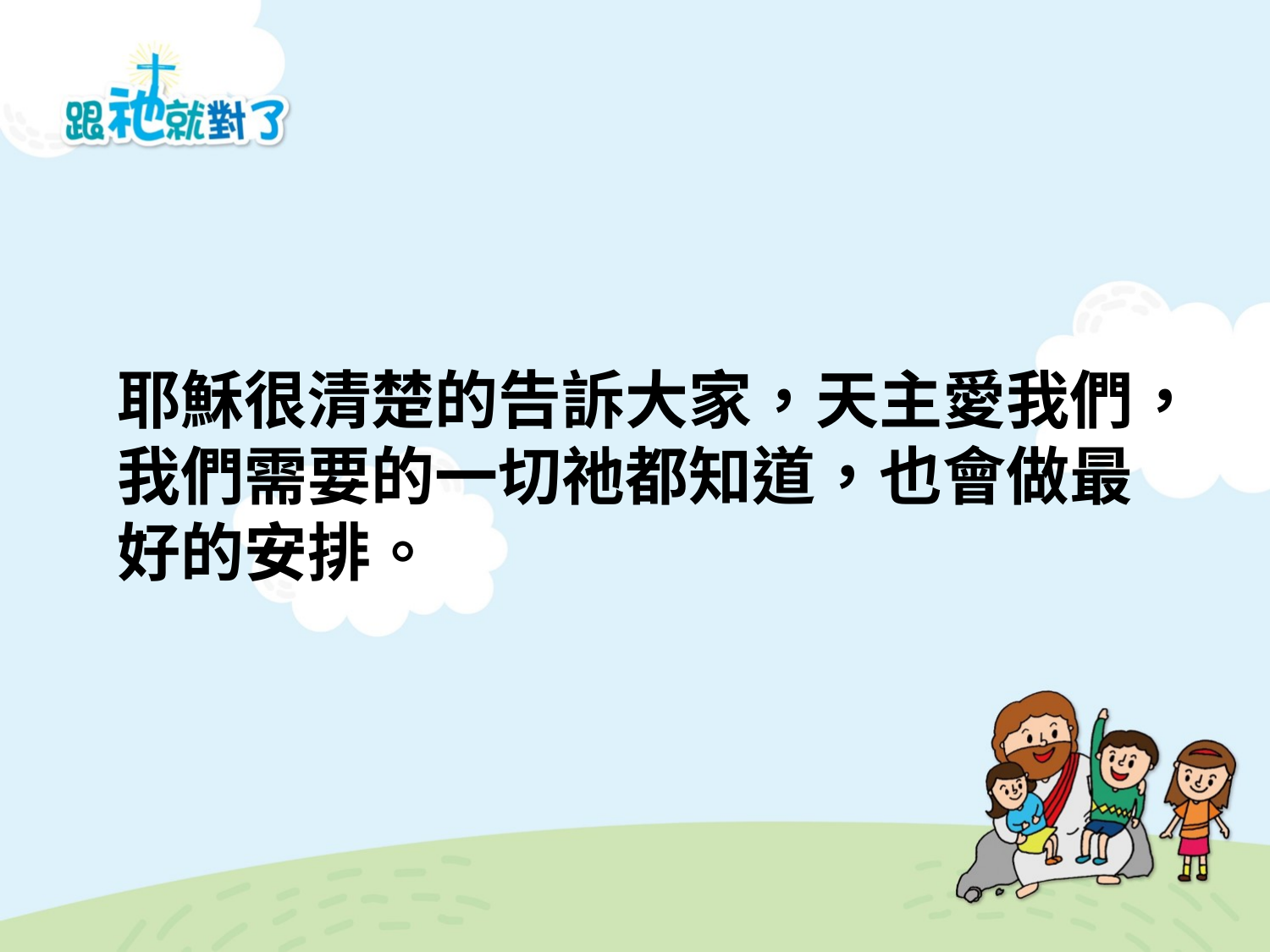

耶穌很清楚的告訴大家，天主愛我們，我們需要的一切祂都知道，也會做最好的安排。